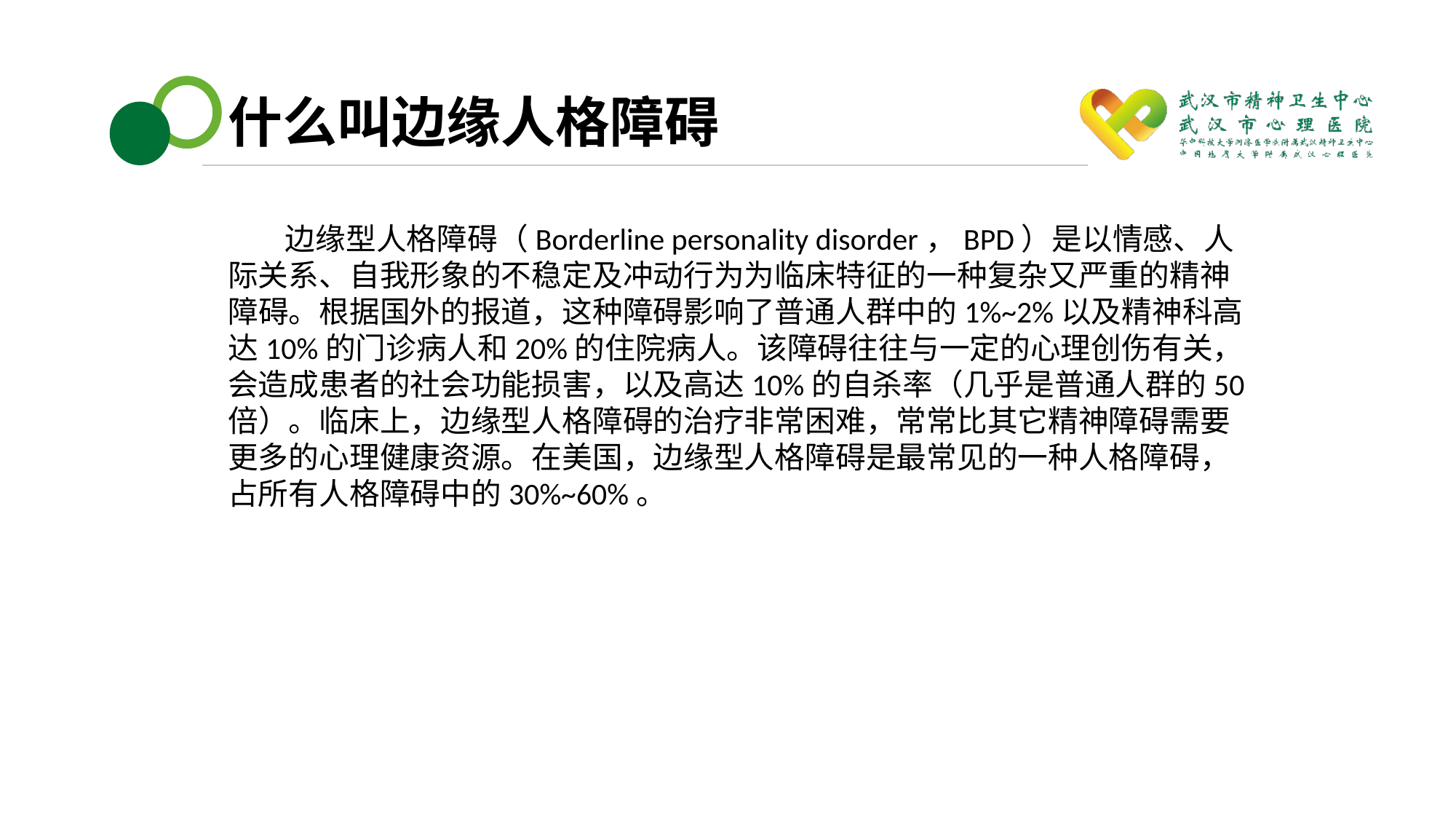

# 什么叫边缘人格障碍
  边缘型人格障碍（Borderline personality disorder，BPD）是以情感、人际关系、自我形象的不稳定及冲动行为为临床特征的一种复杂又严重的精神障碍。根据国外的报道，这种障碍影响了普通人群中的1%~2%以及精神科高达10%的门诊病人和20%的住院病人。该障碍往往与一定的心理创伤有关，会造成患者的社会功能损害，以及高达10%的自杀率（几乎是普通人群的50倍）。临床上，边缘型人格障碍的治疗非常困难，常常比其它精神障碍需要更多的心理健康资源。在美国，边缘型人格障碍是最常见的一种人格障碍，占所有人格障碍中的30%~60%。